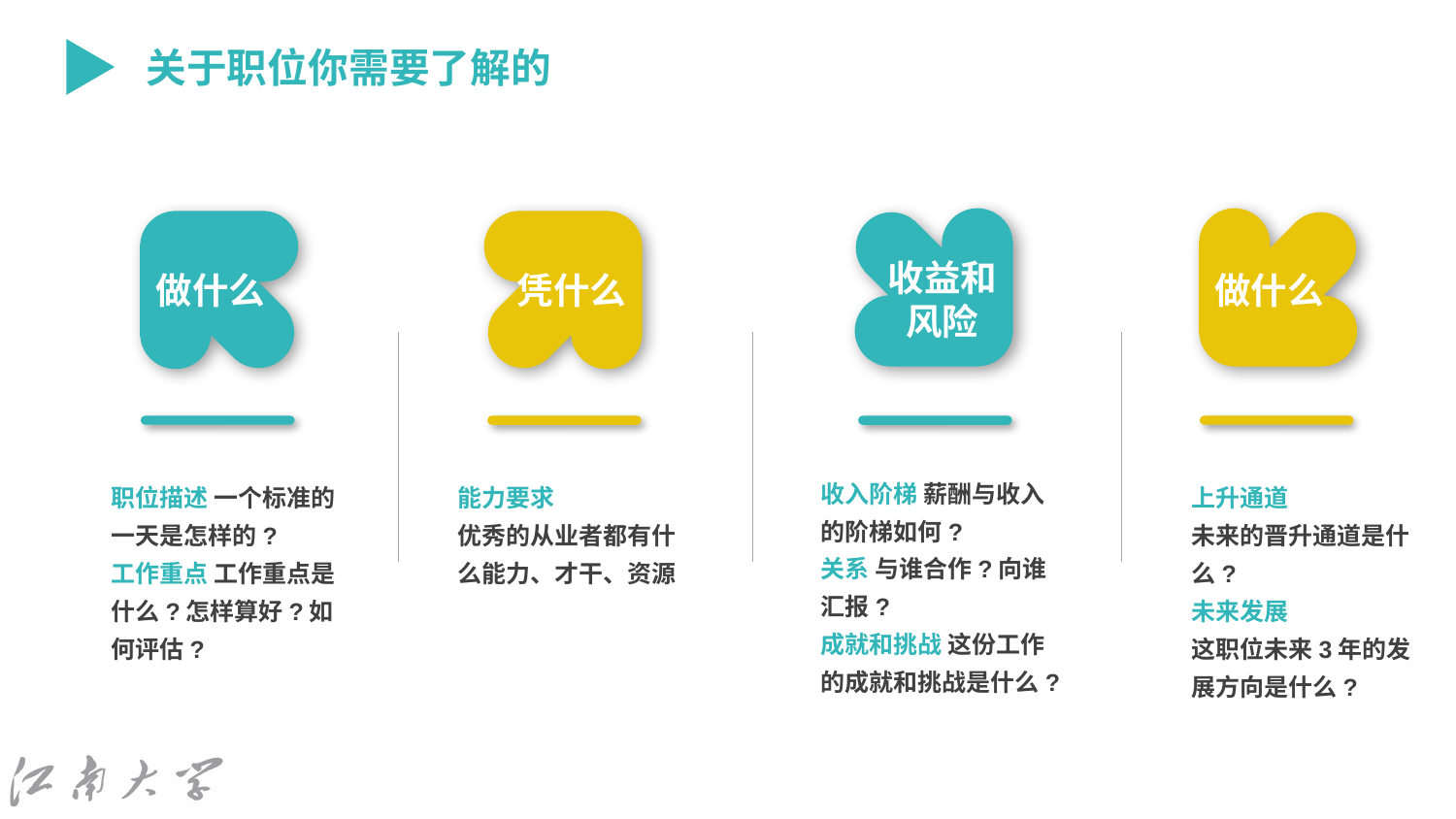

关于职位你需要了解的

收益和风险
做什么
凭什么
做什么

收入阶梯 薪酬与收入的阶梯如何?
关系 与谁合作?向谁汇报?
成就和挑战 这份工作的成就和挑战是什么?
职位描述 一个标准的一天是怎样的?
工作重点 工作重点是什么?怎样算好?如何评估?

能力要求
优秀的从业者都有什么能力、才干、资源
上升通道
未来的晋升通道是什么?
未来发展
这职位未来3年的发展方向是什么?